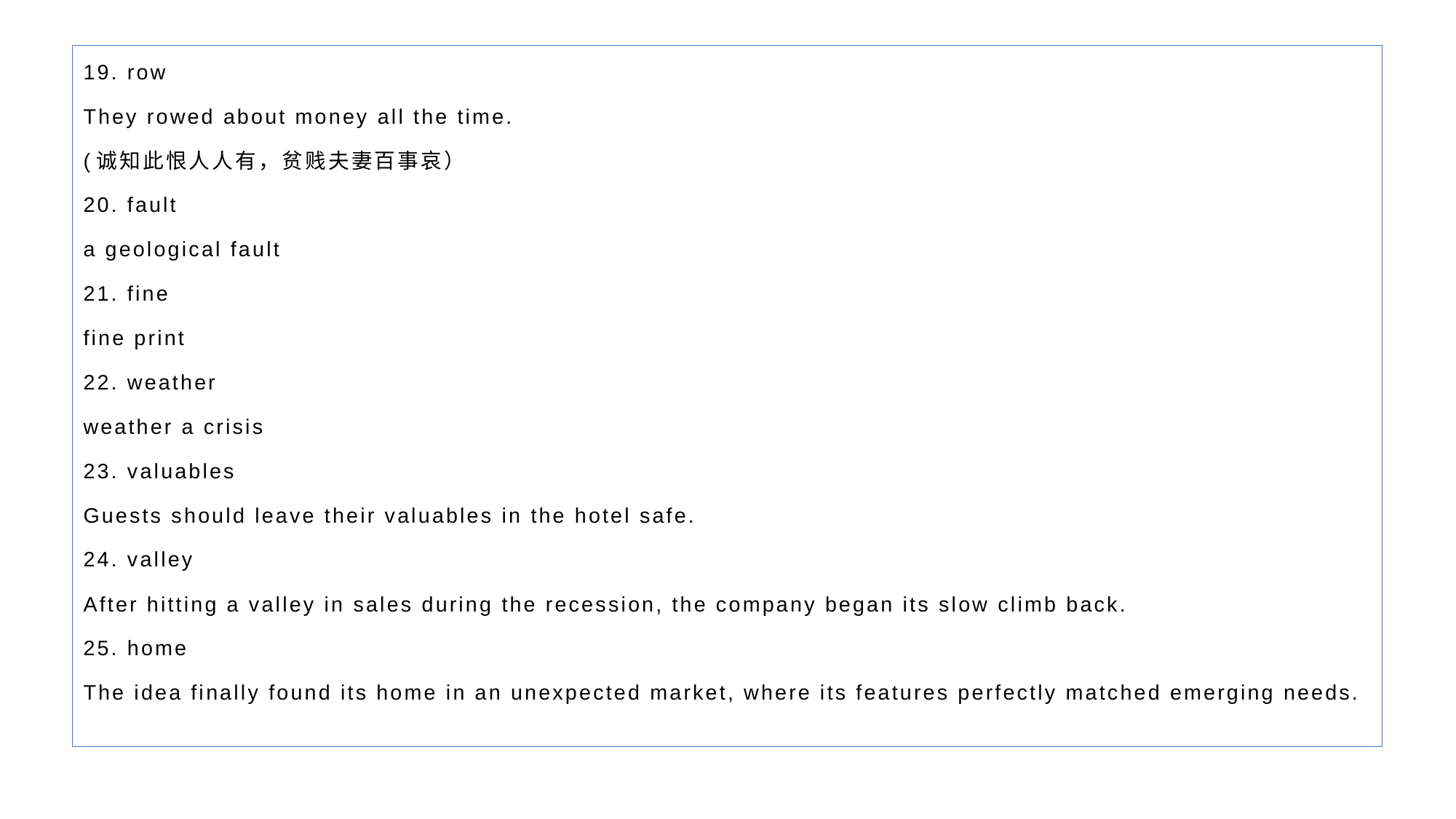

19. row
They rowed about money all the time.
(诚知此恨人人有，贫贱夫妻百事哀）
20. fault
a geological fault
21. fine
fine print
22. weather
weather a crisis
23. valuables
Guests should leave their valuables in the hotel safe.
24. valley
After hitting a valley in sales during the recession, the company began its slow climb back.
25. home
The idea finally found its home in an unexpected market, where its features perfectly matched emerging needs.